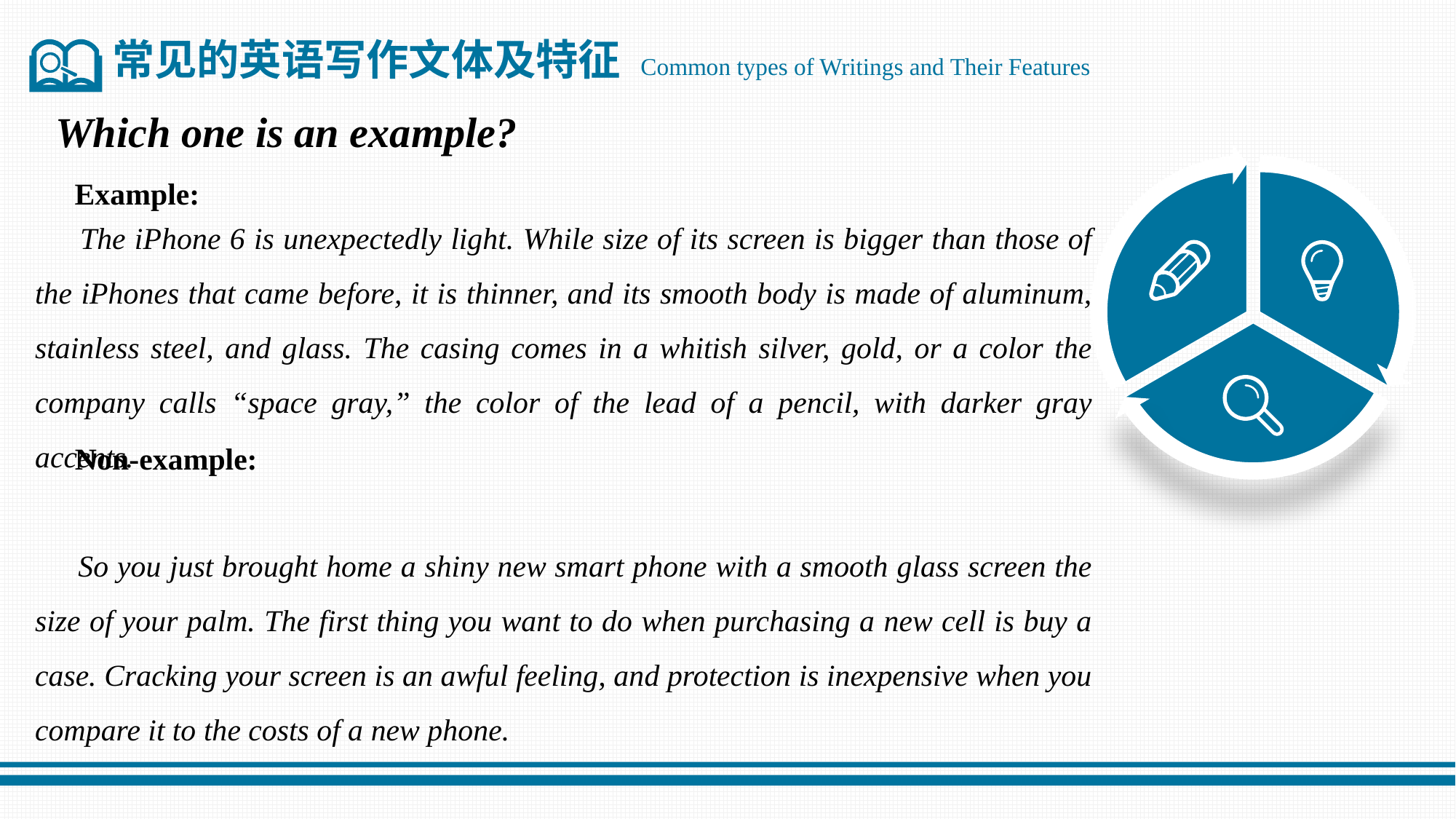

常见的英语写作文体及特征 Common types of Writings and Their Features

 Which one is an example?

Example:

     The iPhone 6 is unexpectedly light. While size of its screen is bigger than those of the iPhones that came before, it is thinner, and its smooth body is made of aluminum, stainless steel, and glass. The casing comes in a whitish silver, gold, or a color the company calls “space gray,” the color of the lead of a pencil, with darker gray accents.

     So you just brought home a shiny new smart phone with a smooth glass screen the size of your palm. The first thing you want to do when purchasing a new cell is buy a case. Cracking your screen is an awful feeling, and protection is inexpensive when you compare it to the costs of a new phone.

Non-example: